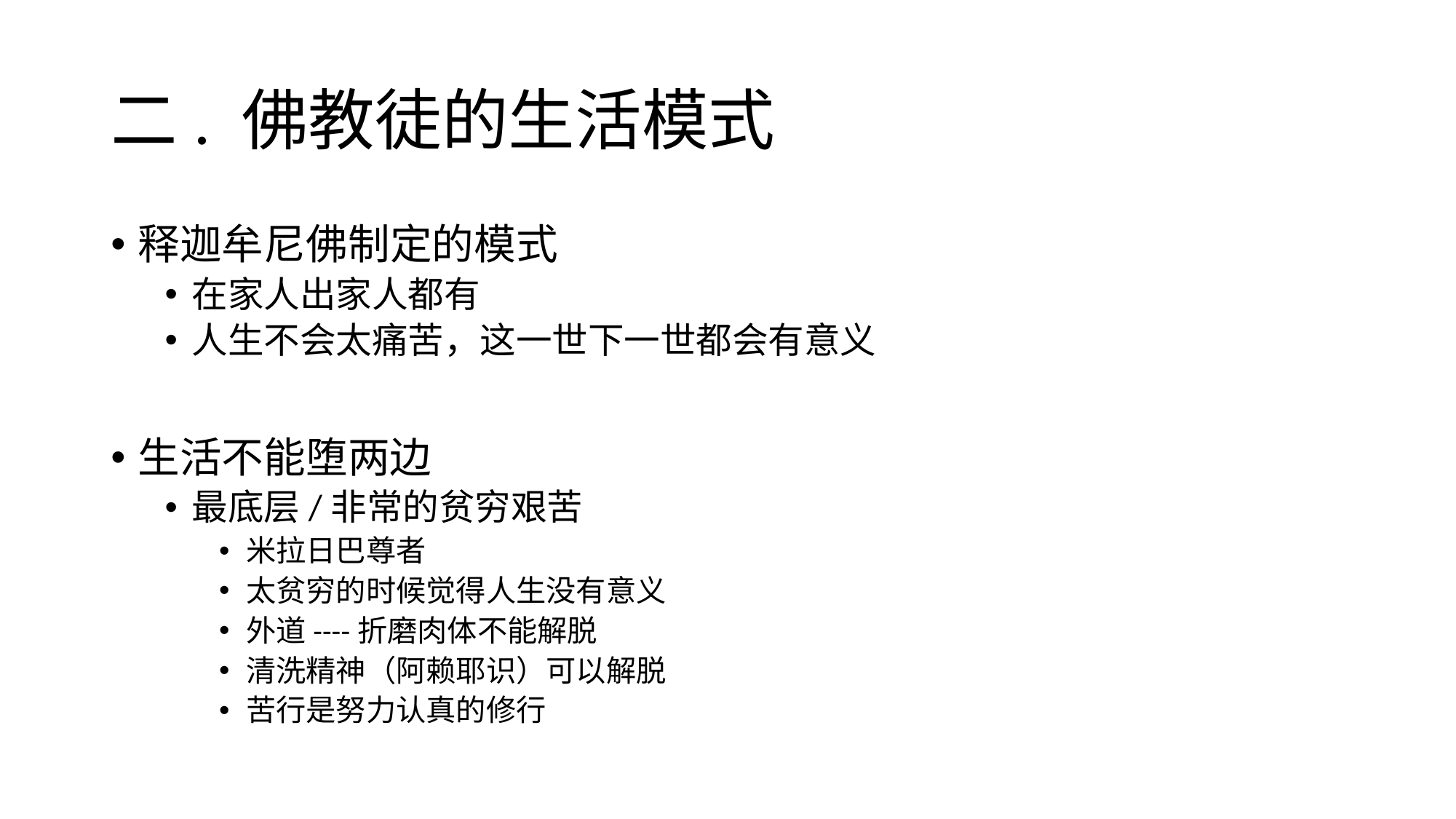

# 二. 佛教徒的生活模式
释迦牟尼佛制定的模式
在家人出家人都有
人生不会太痛苦，这一世下一世都会有意义

生活不能堕两边
最底层/非常的贫穷艰苦
米拉日巴尊者
太贫穷的时候觉得人生没有意义
外道----折磨肉体不能解脱
清洗精神（阿赖耶识）可以解脱
苦行是努力认真的修行